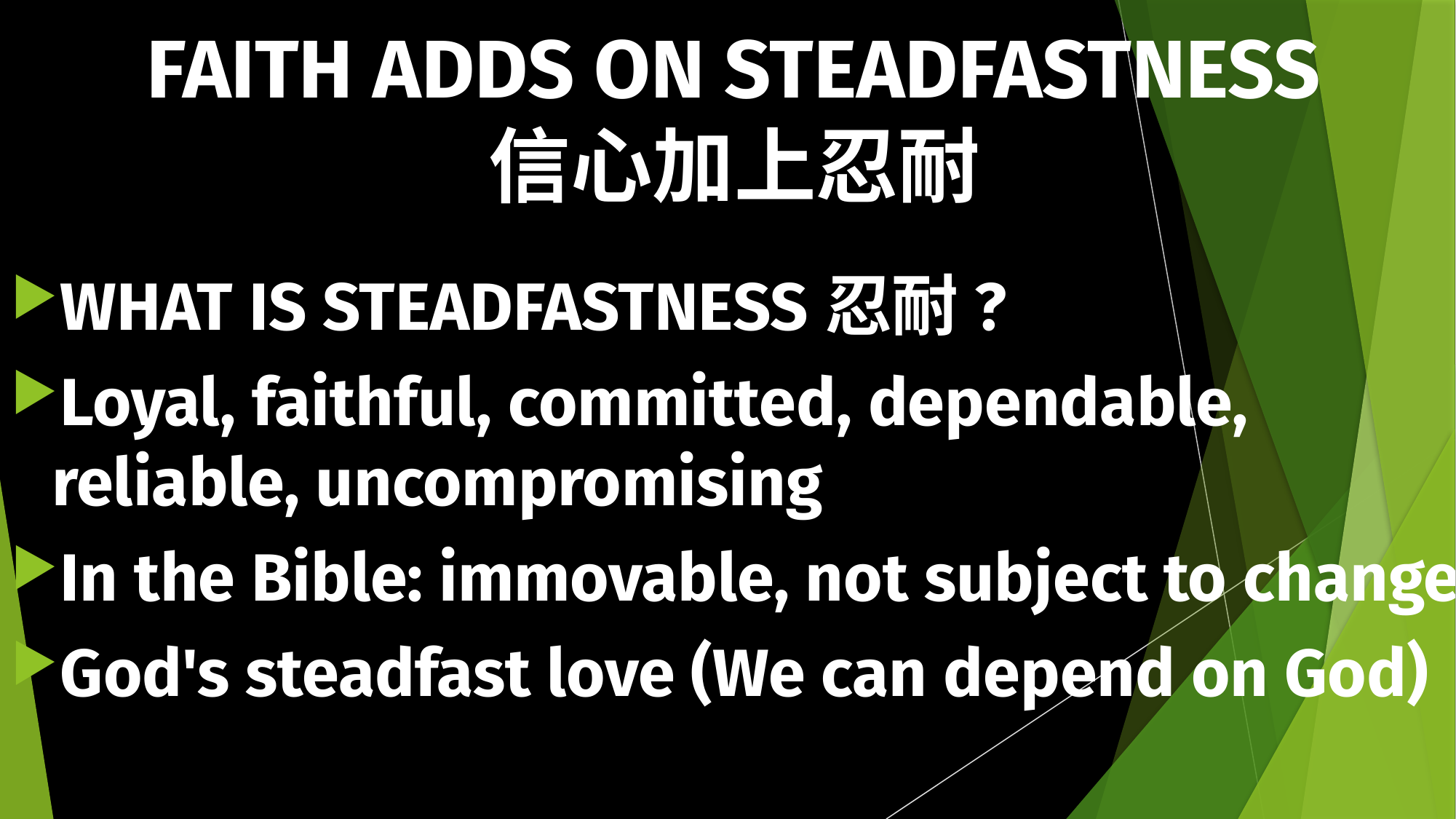

# FAITH ADDS ON STEADFASTNESS 信心加上忍耐
WHAT IS STEADFASTNESS忍耐?
Loyal, faithful, committed, dependable, reliable, uncompromising
In the Bible: immovable, not subject to change
God's steadfast love (We can depend on God)